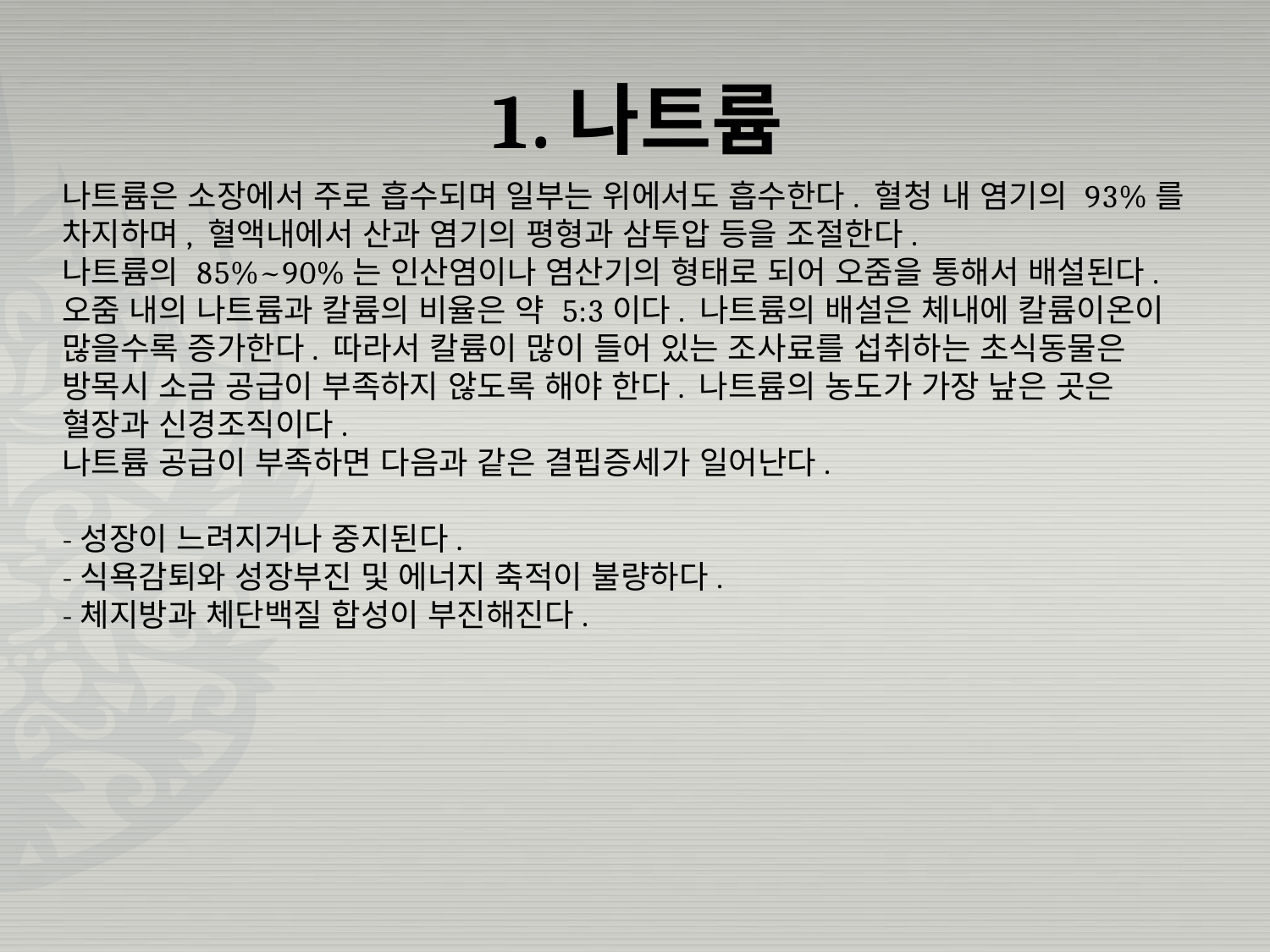

# 1.나트륨
나트륨은 소장에서 주로 흡수되며 일부는 위에서도 흡수한다. 혈청 내 염기의 93%를 차지하며, 혈액내에서 산과 염기의 평형과 삼투압 등을 조절한다.
나트륨의 85%~90%는 인산염이나 염산기의 형태로 되어 오줌을 통해서 배설된다. 오줌 내의 나트륨과 칼륨의 비율은 약 5:3이다. 나트륨의 배설은 체내에 칼륨이온이 많을수록 증가한다. 따라서 칼륨이 많이 들어 있는 조사료를 섭취하는 초식동물은 방목시 소금 공급이 부족하지 않도록 해야 한다. 나트륨의 농도가 가장 낲은 곳은 혈장과 신경조직이다.
나트륨 공급이 부족하면 다음과 같은 결핍증세가 일어난다.

-성장이 느려지거나 중지된다.
-식욕감퇴와 성장부진 및 에너지 축적이 불량하다.
-체지방과 체단백질 합성이 부진해진다.